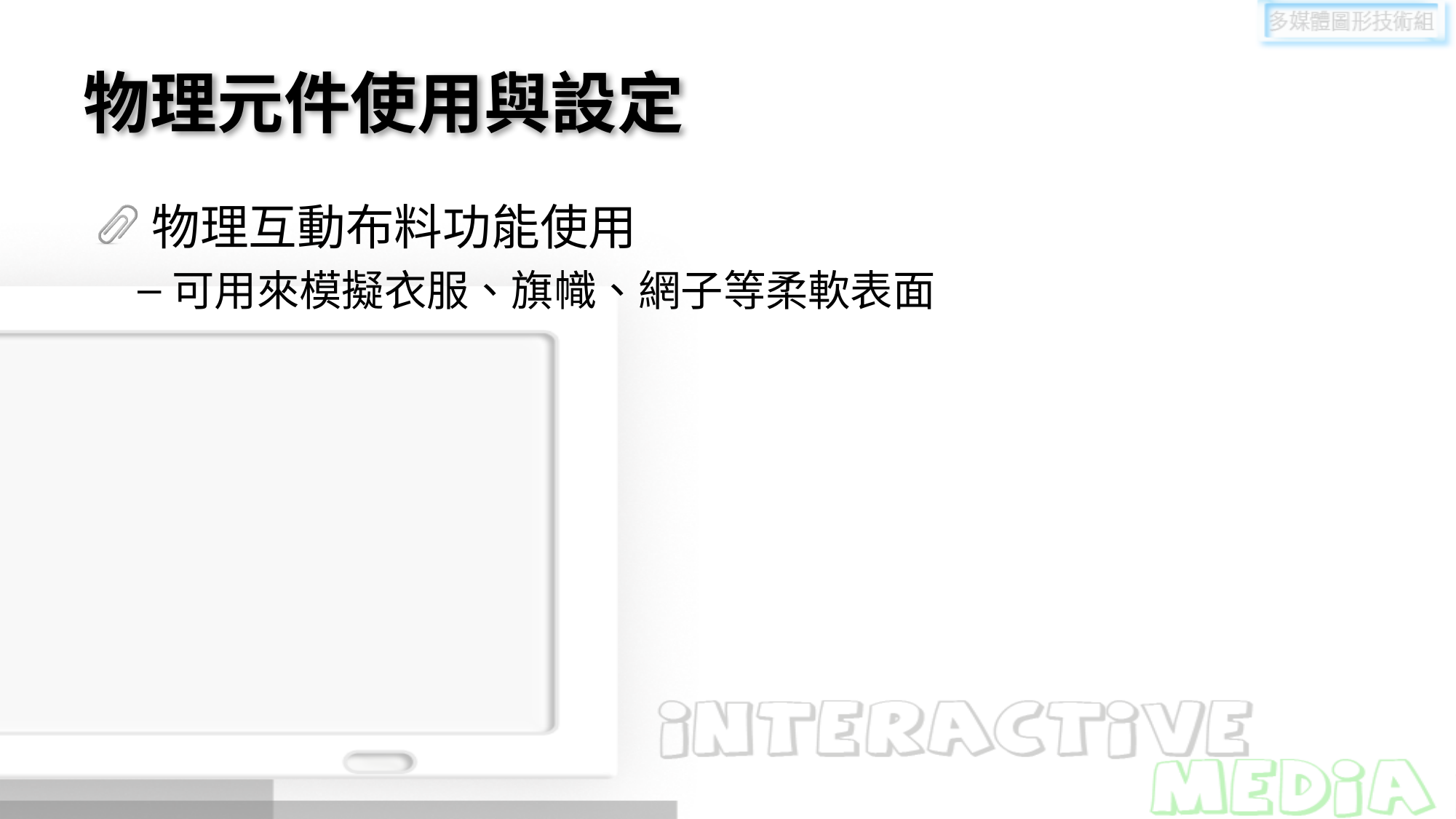

# 物理元件使用與設定
物理互動布料功能使用
可用來模擬衣服、旗幟、網子等柔軟表面